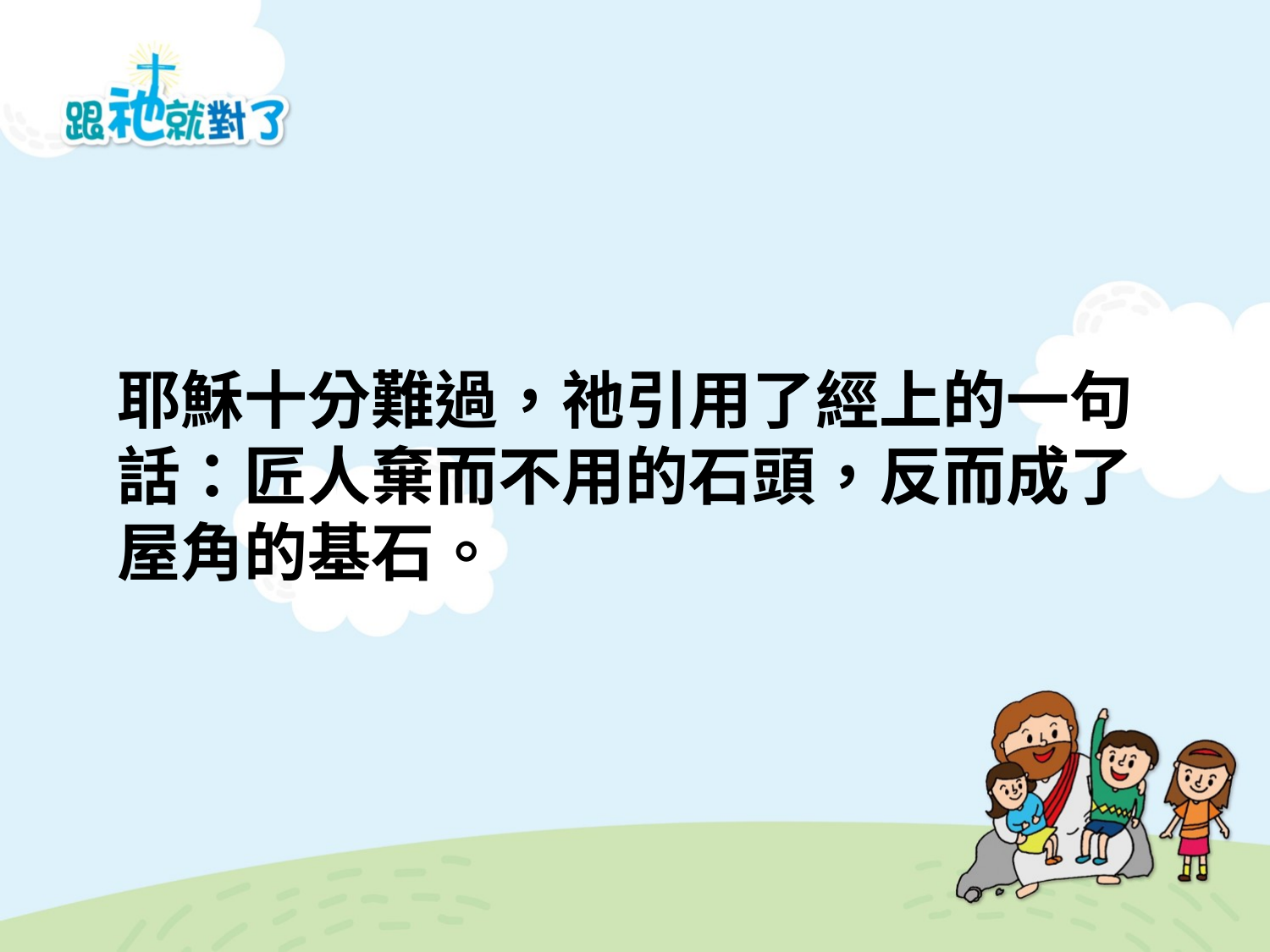

耶穌十分難過，祂引用了經上的一句話：匠人棄而不用的石頭，反而成了屋角的基石。